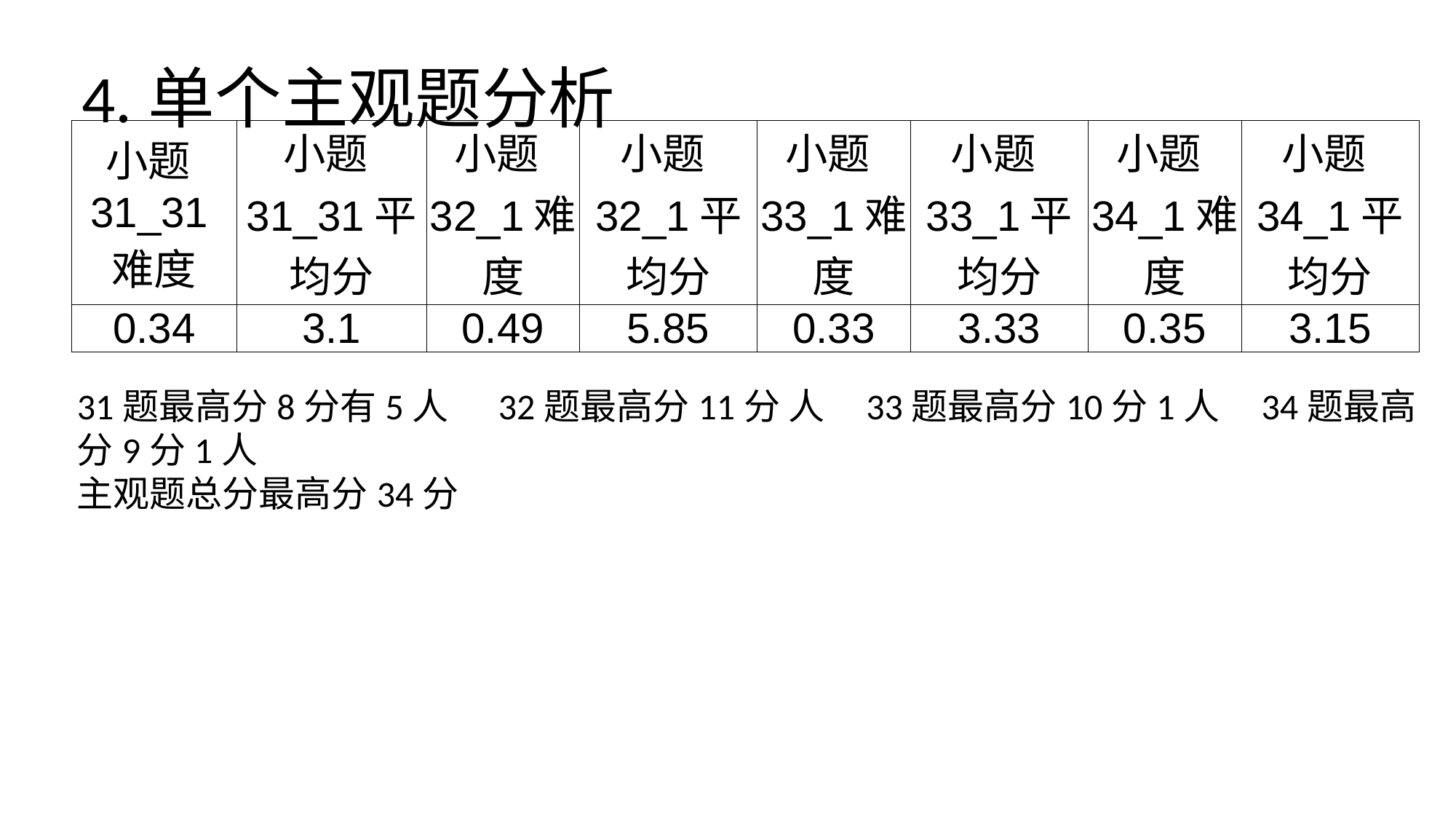

# 4.单个主观题分析

| 小题31\_31难度 | 小题31\_31平均分 | 小题32\_1难度 | 小题32\_1平均分 | 小题33\_1难度 | 小题33\_1平均分 | 小题34\_1难度 | 小题34\_1平均分 |
| --- | --- | --- | --- | --- | --- | --- | --- |
| 0.34 | 3.1 | 0.49 | 5.85 | 0.33 | 3.33 | 0.35 | 3.15 |

31题最高分8分有5人     32题最高分11分 人    33题最高分10分1人    34题最高分9分1人
主观题总分最高分34分